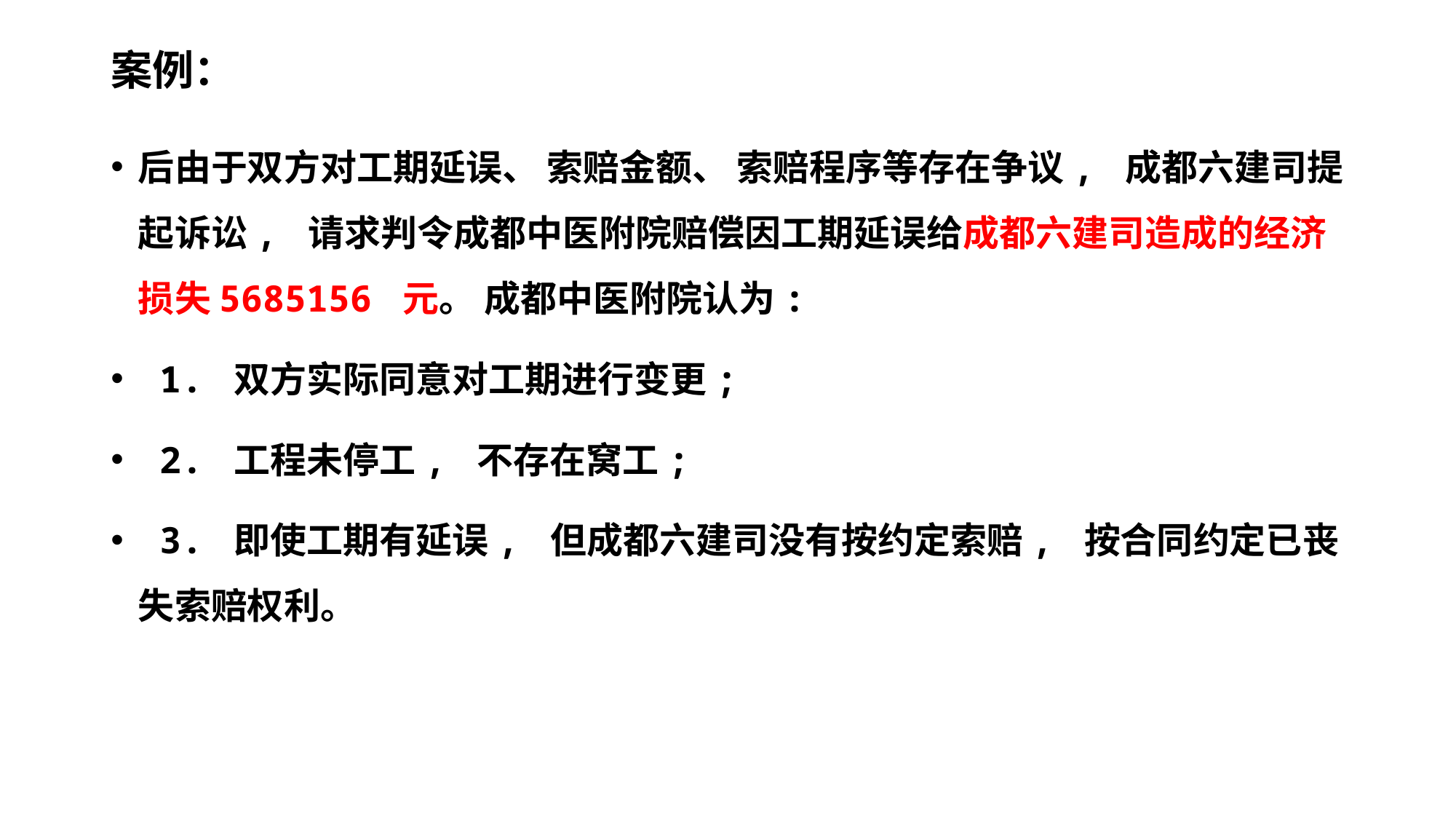

# 案例：
后由于双方对工期延误、 索赔金额、 索赔程序等存在争议, 成都六建司提起诉讼, 请求判令成都中医附院赔偿因工期延误给成都六建司造成的经济损失5685156 元。 成都中医附院认为:
 1. 双方实际同意对工期进行变更;
 2. 工程未停工, 不存在窝工;
 3. 即使工期有延误, 但成都六建司没有按约定索赔, 按合同约定已丧失索赔权利。